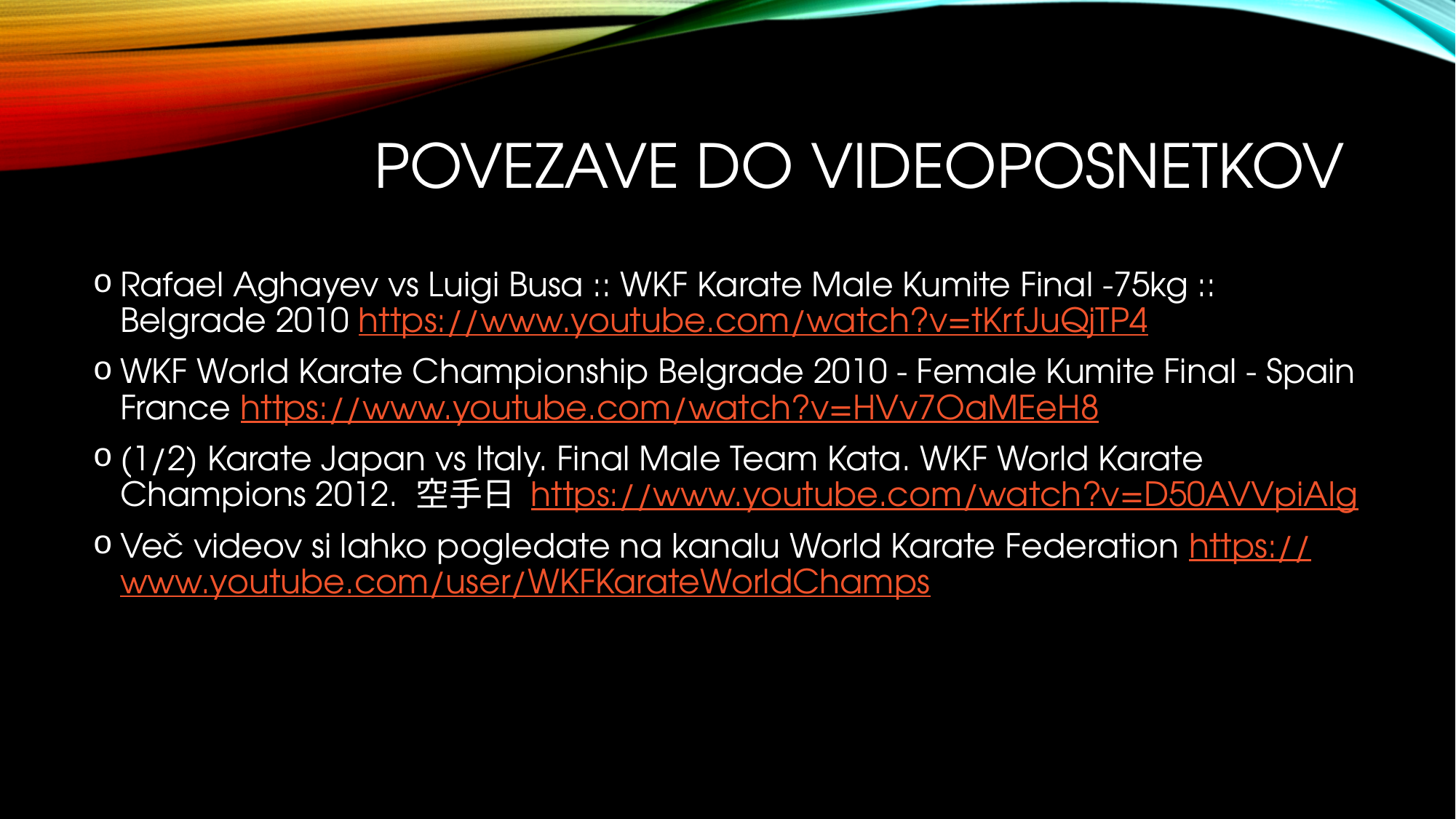

# Povezave do videoposnetkov
Rafael Aghayev vs Luigi Busa :: WKF Karate Male Kumite Final -75kg :: Belgrade 2010 https://www.youtube.com/watch?v=tKrfJuQjTP4
WKF World Karate Championship Belgrade 2010 - Female Kumite Final - Spain France https://www.youtube.com/watch?v=HVv7OaMEeH8
(1/2) Karate Japan vs Italy. Final Male Team Kata. WKF World Karate Champions 2012. 空手日 https://www.youtube.com/watch?v=D50AVVpiAIg
Več videov si lahko pogledate na kanalu World Karate Federation https://www.youtube.com/user/WKFKarateWorldChamps